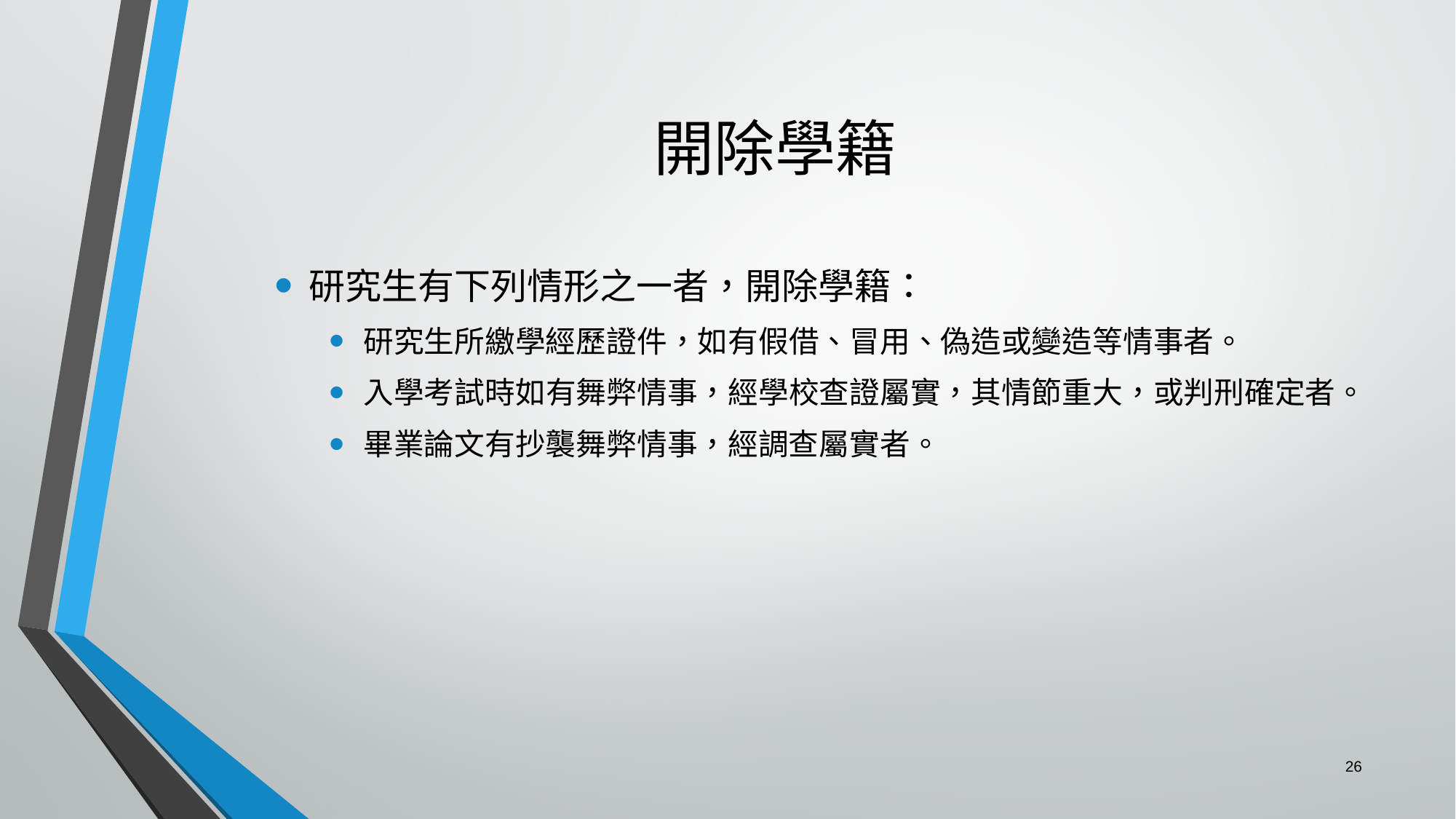

# 開除學籍
研究生有下列情形之一者，開除學籍：
研究生所繳學經歷證件，如有假借、冒用、偽造或變造等情事者。
入學考試時如有舞弊情事，經學校查證屬實，其情節重大，或判刑確定者。
畢業論文有抄襲舞弊情事，經調查屬實者。

26